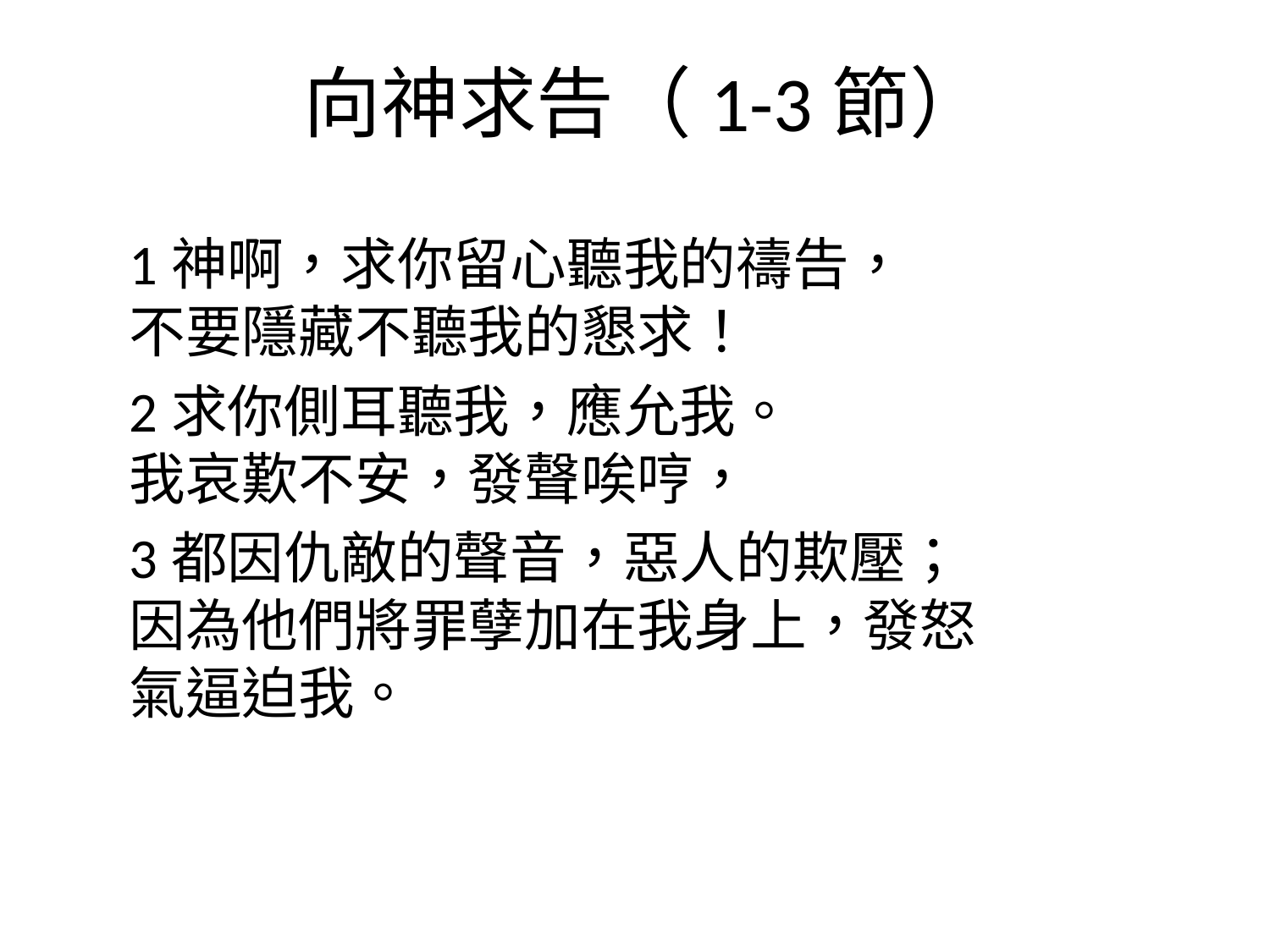

# 向神求告（1-3節）
1神啊，求你留心聽我的禱告，
不要隱藏不聽我的懇求！
2求你側耳聽我，應允我。
我哀歎不安，發聲唉哼，
3都因仇敵的聲音，惡人的欺壓；
因為他們將罪孽加在我身上，發怒氣逼迫我。